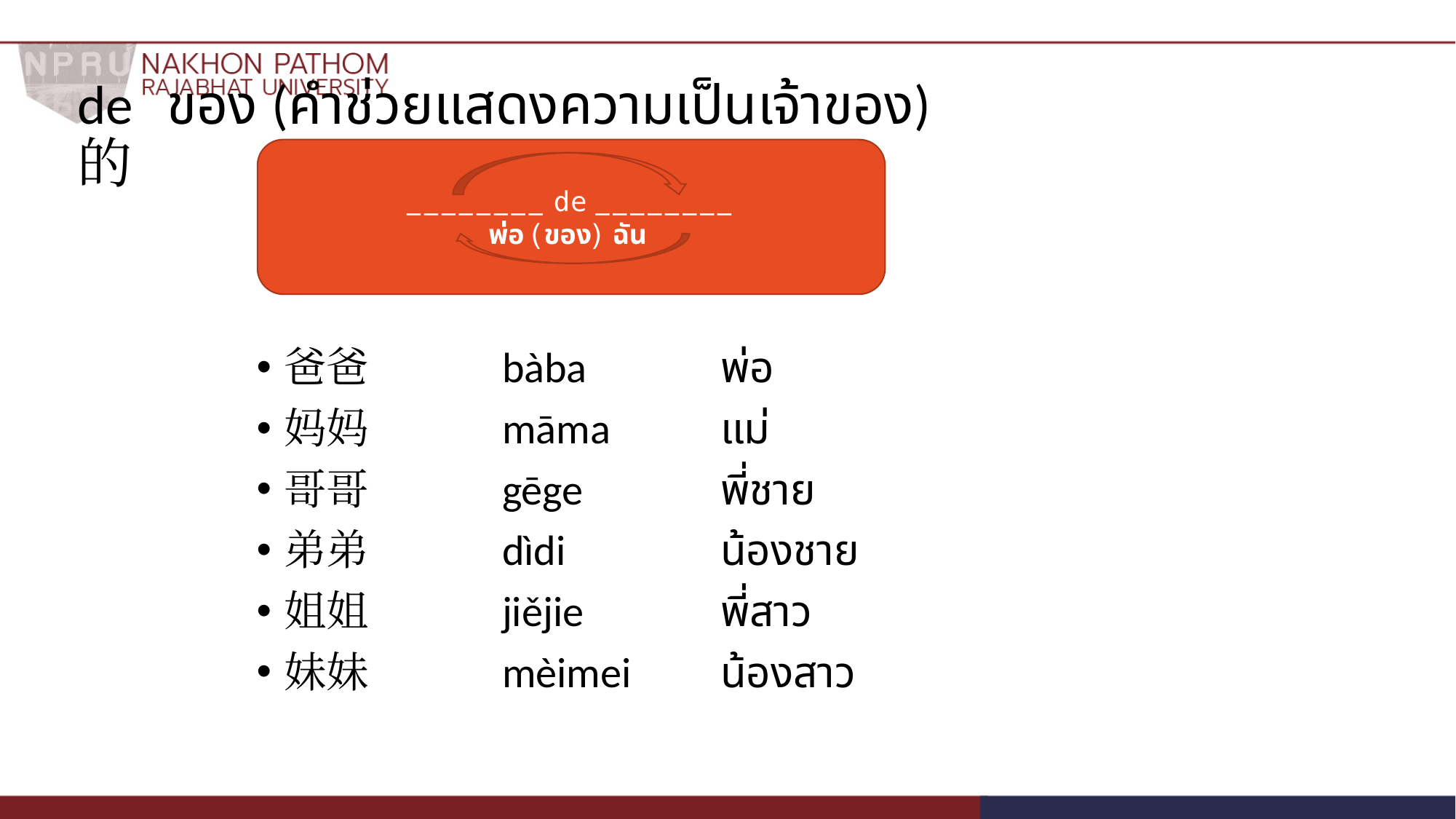

# de		ของ (คำช่วยแสดงความเป็นเจ้าของ) 的
________ de ________
พ่อ (ของ) ฉัน

爸爸		bàba  		พ่อ
妈妈		māma		แม่
哥哥		gēge		พี่ชาย
弟弟		dìdi		น้องชาย
姐姐		jiějie		พี่สาว
妹妹		mèimei	น้องสาว